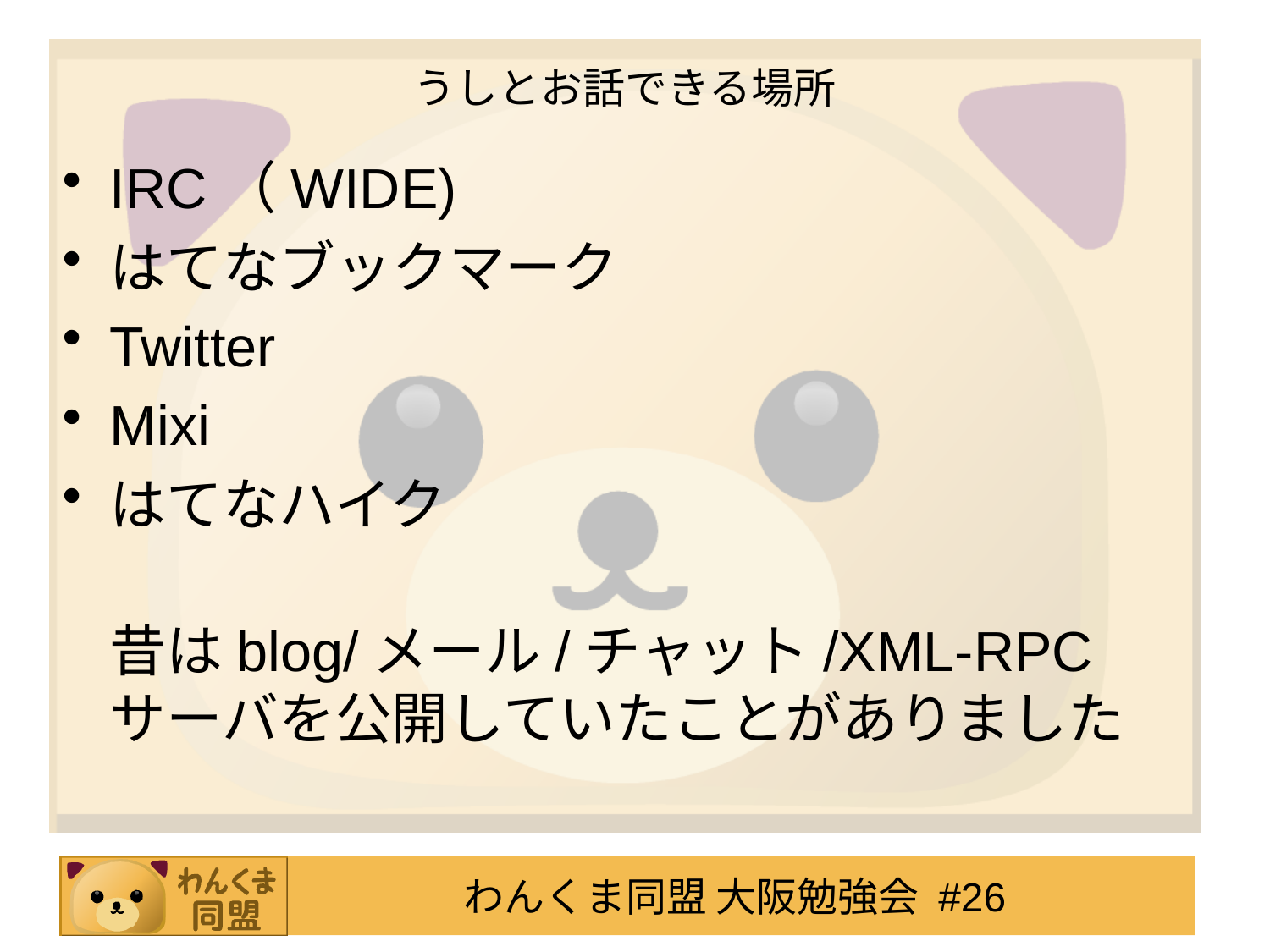

うしとお話できる場所
IRC（WIDE)
はてなブックマーク
Twitter
Mixi
はてなハイク
昔はblog/メール/チャット/XML-RPCサーバを公開していたことがありました